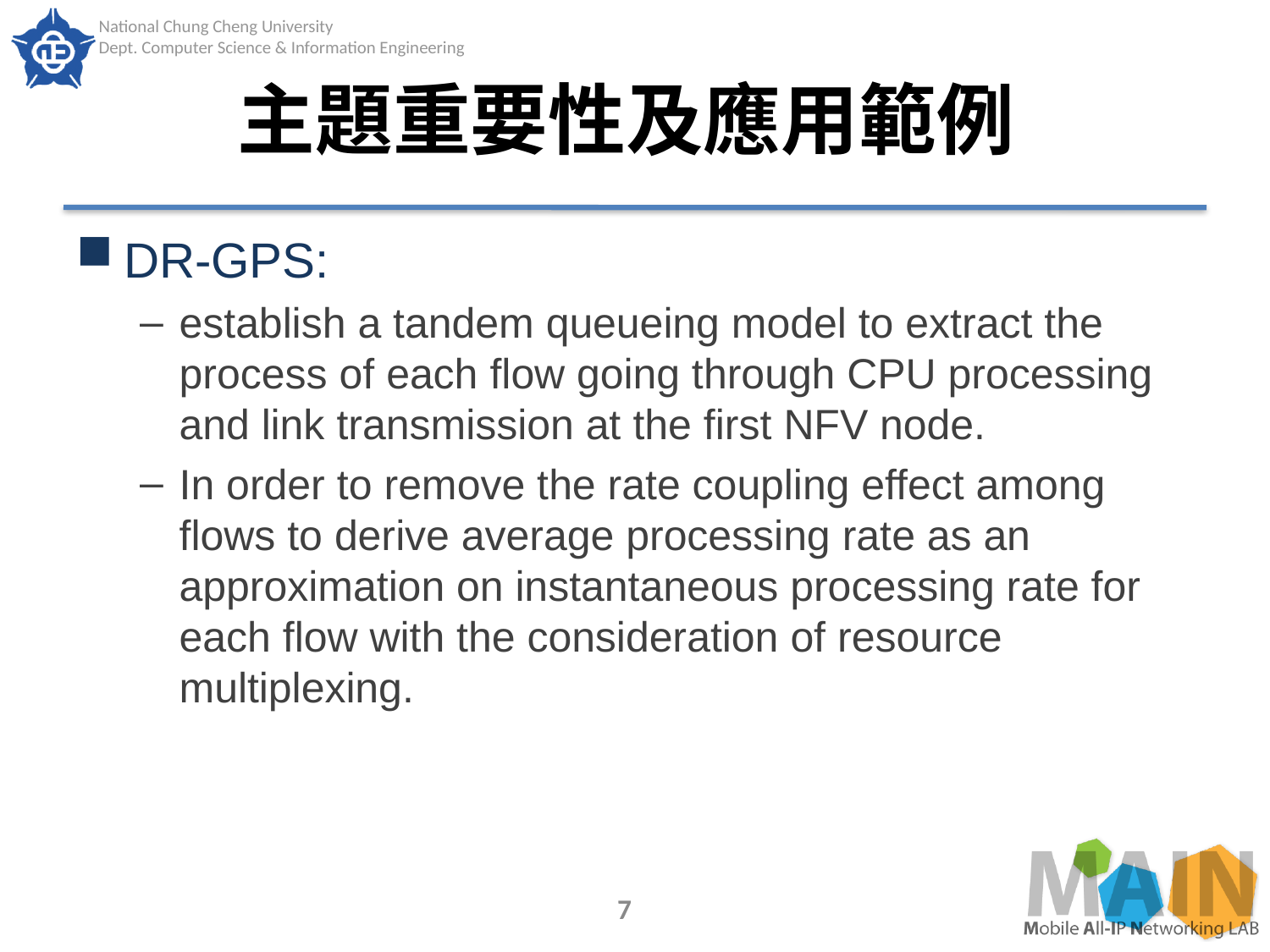

# 主題重要性及應用範例
DR-GPS:
establish a tandem queueing model to extract the process of each flow going through CPU processing and link transmission at the first NFV node.
In order to remove the rate coupling effect among flows to derive average processing rate as an approximation on instantaneous processing rate for each flow with the consideration of resource multiplexing.

7